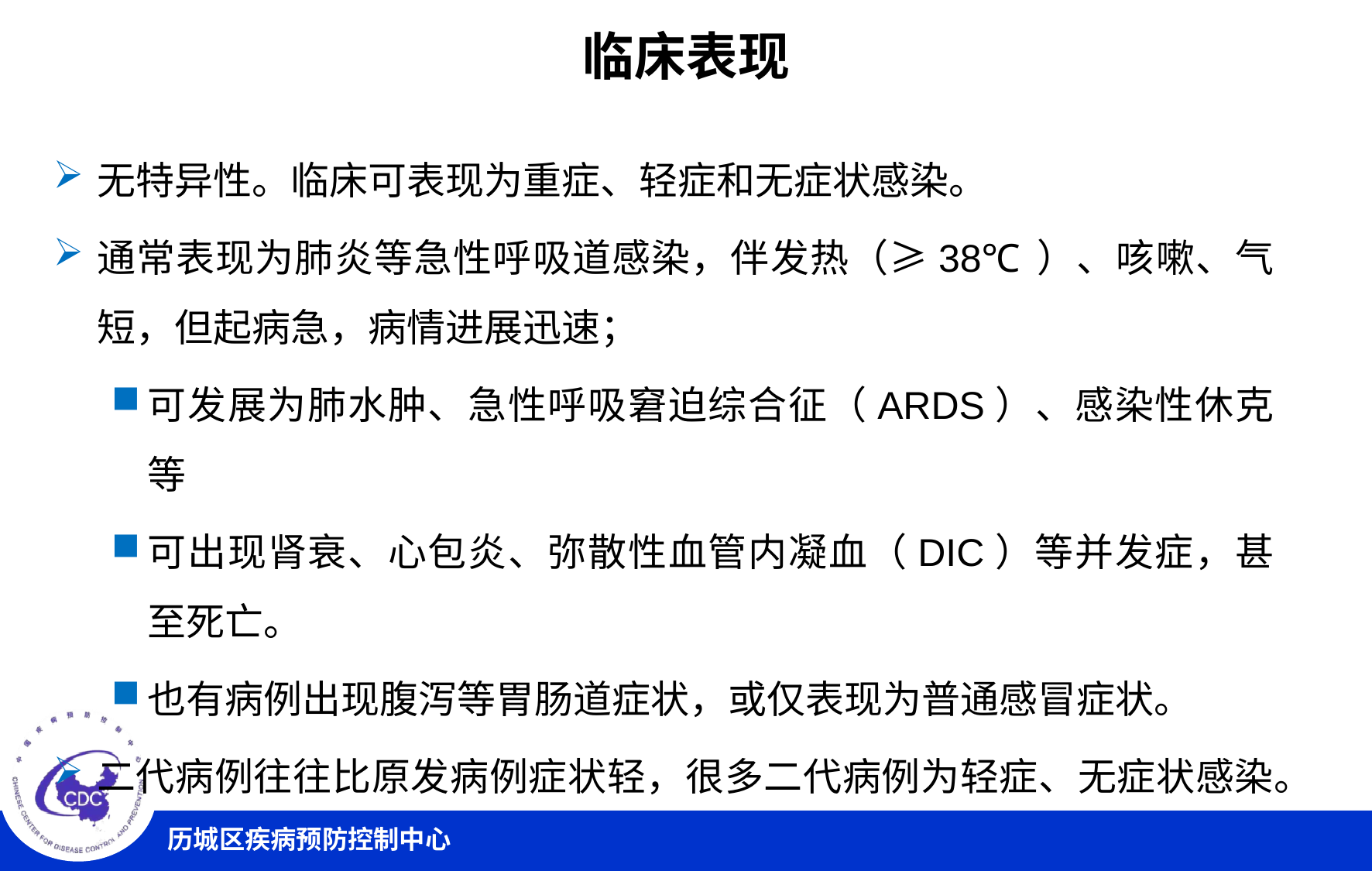

# 临床表现
无特异性。临床可表现为重症、轻症和无症状感染。
通常表现为肺炎等急性呼吸道感染，伴发热（≥38℃）、咳嗽、气短，但起病急，病情进展迅速；
可发展为肺水肿、急性呼吸窘迫综合征（ARDS）、感染性休克等
可出现肾衰、心包炎、弥散性血管内凝血（DIC）等并发症，甚至死亡。
也有病例出现腹泻等胃肠道症状，或仅表现为普通感冒症状。
二代病例往往比原发病例症状轻，很多二代病例为轻症、无症状感染。